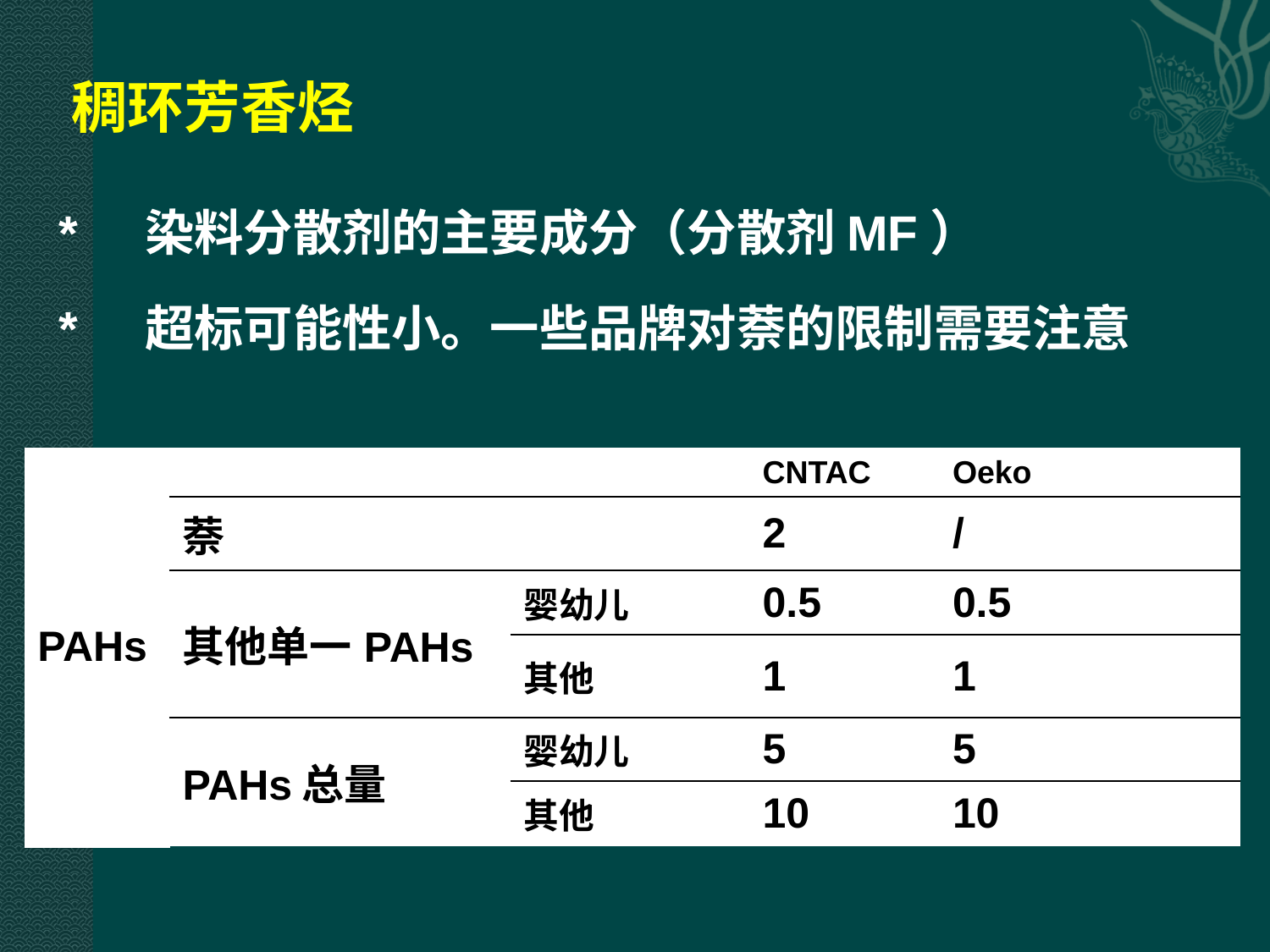

稠环芳香烃
   *    染料分散剂的主要成分（分散剂MF）
   *    超标可能性小。一些品牌对萘的限制需要注意
| PAHs |  |  | CNTAC | Oeko |
| --- | --- | --- | --- | --- |
|  | 萘 |  | 2 | / |
|  | 其他单一PAHs | 婴幼儿 | 0.5 | 0.5 |
|  |  | 其他 | 1 | 1 |
|  | PAHs总量 | 婴幼儿 | 5 | 5 |
|  |  | 其他 | 10 | 10 |